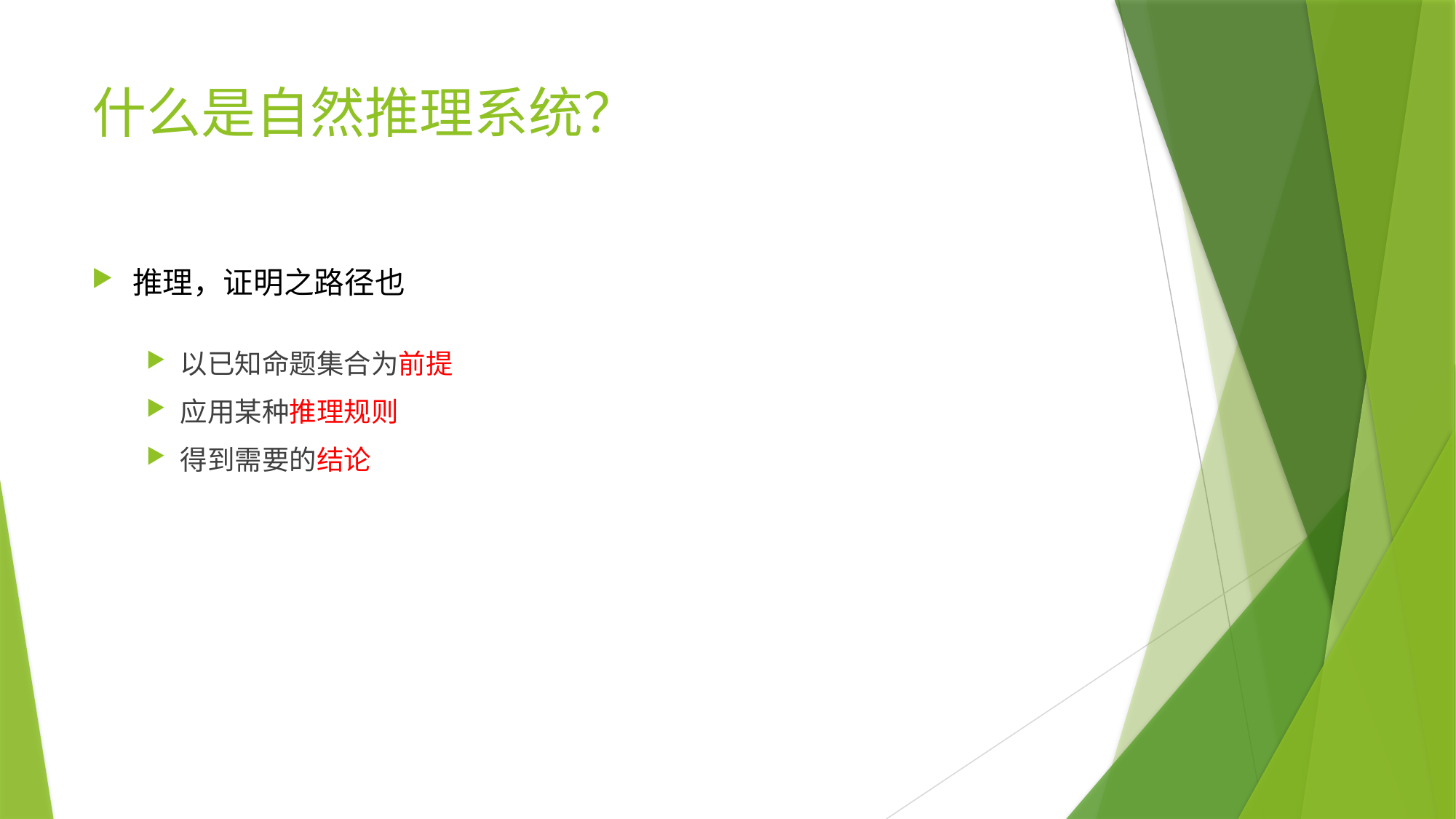

# 什么是自然推理系统？
推理，证明之路径也

以已知命题集合为前提
应用某种推理规则
得到需要的结论